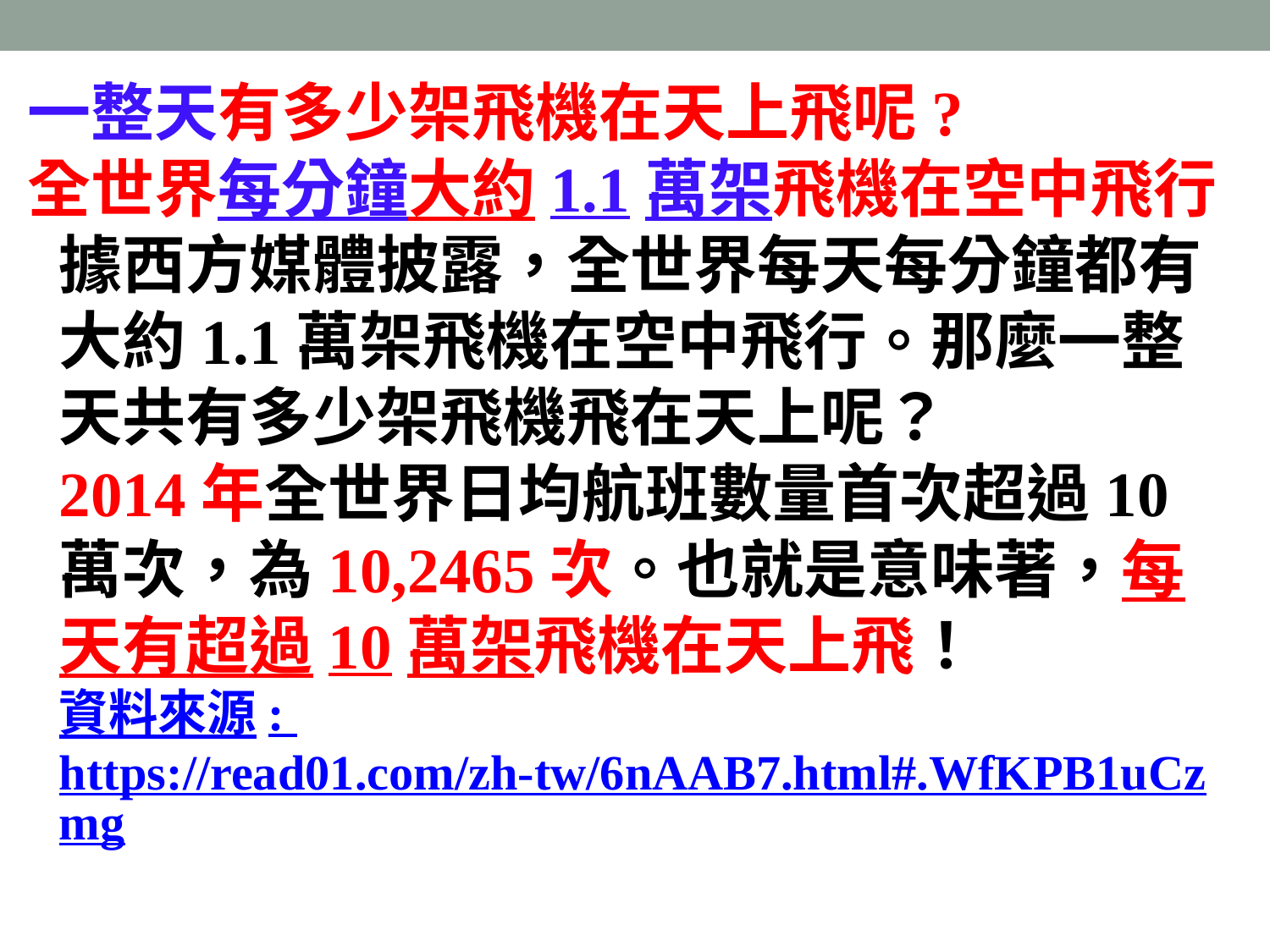

一整天有多少架飛機在天上飛呢?
全世界每分鐘大約1.1萬架飛機在空中飛行
據西方媒體披露，全世界每天每分鐘都有大約1.1萬架飛機在空中飛行。那麼一整天共有多少架飛機飛在天上呢？
2014年全世界日均航班數量首次超過10萬次，為10,2465次。也就是意味著，每天有超過10萬架飛機在天上飛！
資料來源: https://read01.com/zh-tw/6nAAB7.html#.WfKPB1uCzmg